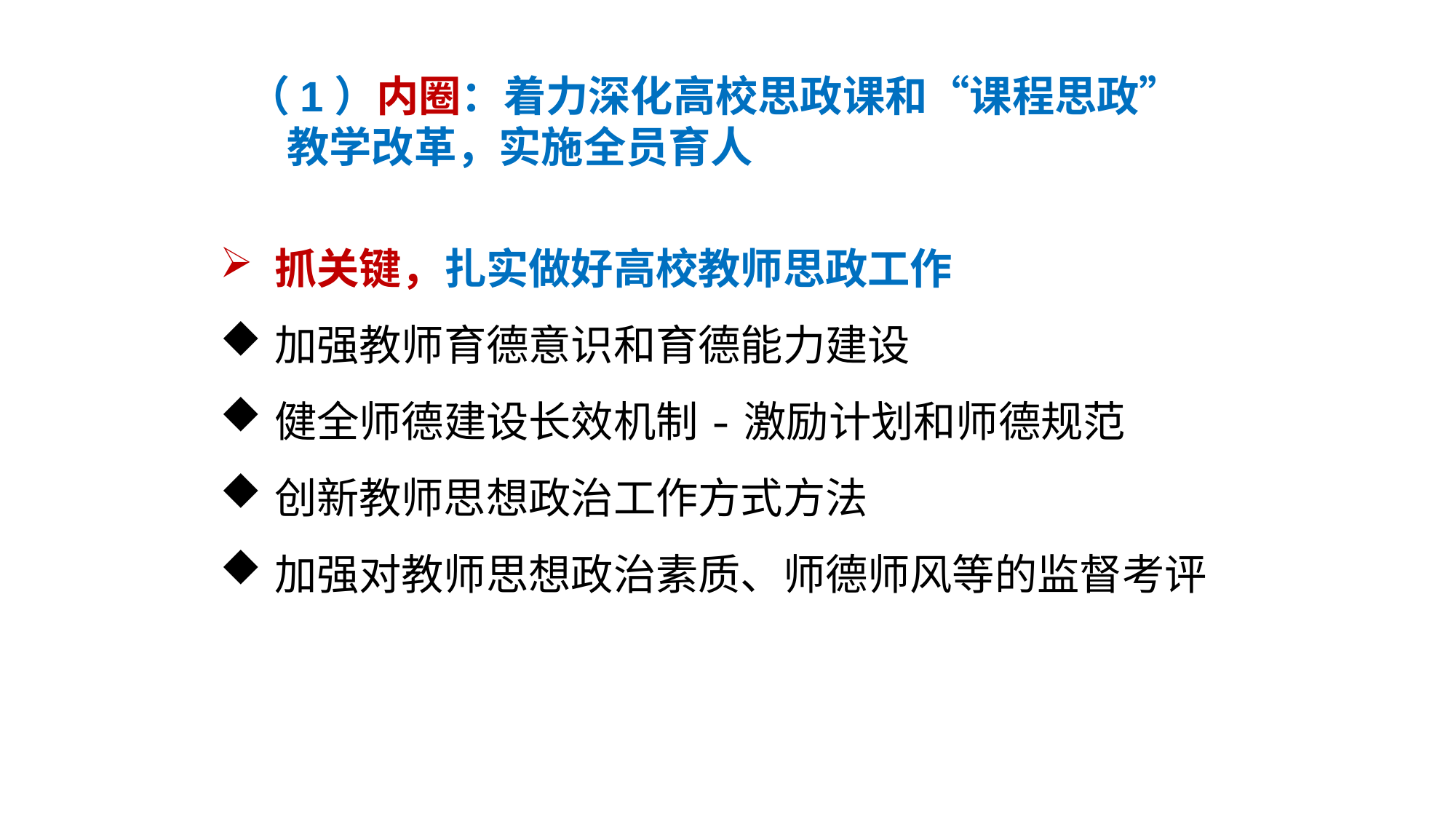

（1）内圈：着力深化高校思政课和“课程思政”
   教学改革，实施全员育人
抓关键，扎实做好高校教师思政工作
加强教师育德意识和育德能力建设
健全师德建设长效机制-激励计划和师德规范
创新教师思想政治工作方式方法
加强对教师思想政治素质、师德师风等的监督考评